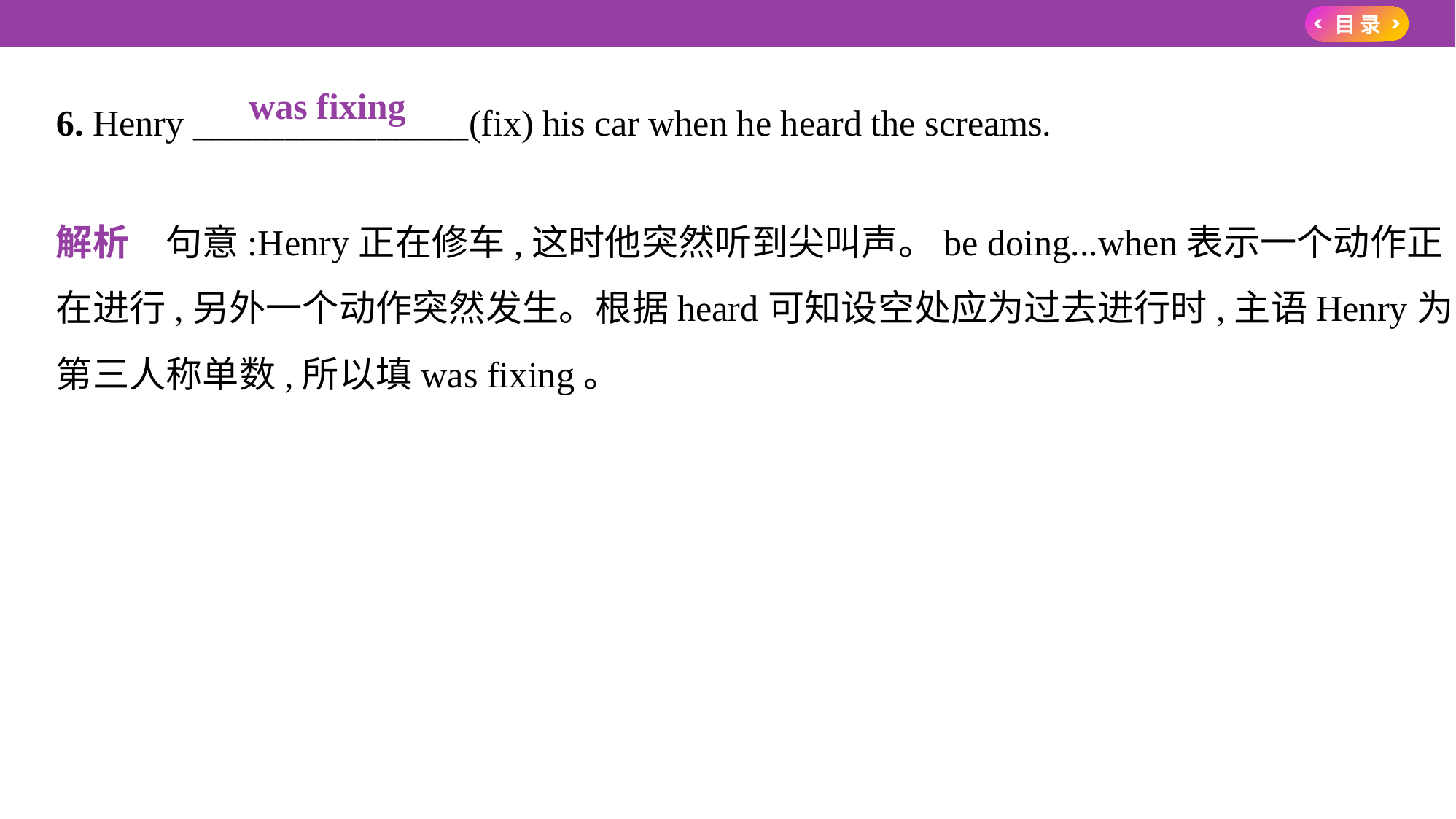

6. Henry _______________(fix) his car when he heard the screams.

解析　句意:Henry正在修车,这时他突然听到尖叫声。be doing...when表示一个动作正
在进行,另外一个动作突然发生。根据heard可知设空处应为过去进行时,主语Henry为
第三人称单数,所以填was fixing。
　was fixing